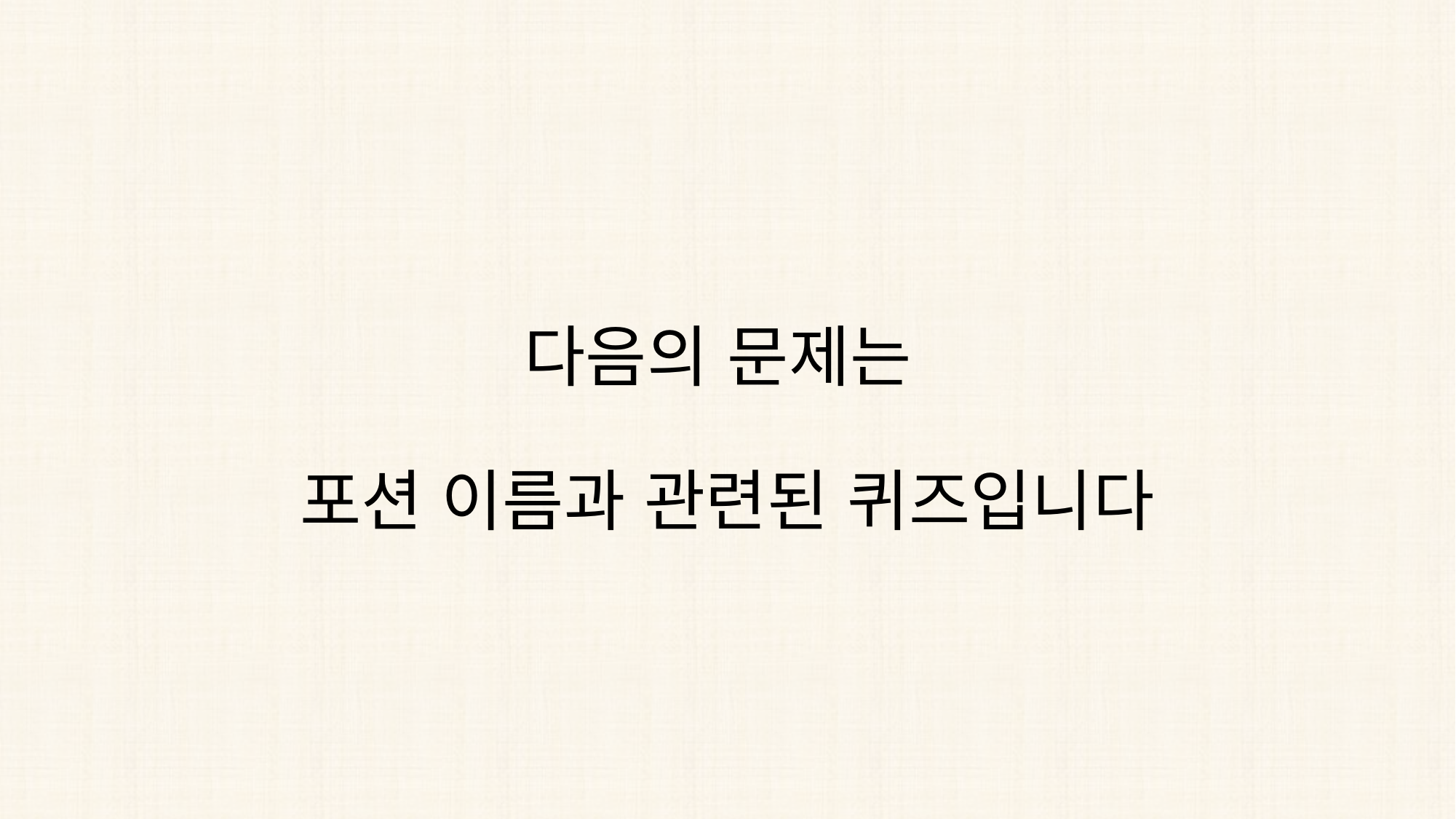

# 다음의 문제는 포션 이름과 관련된 퀴즈입니다